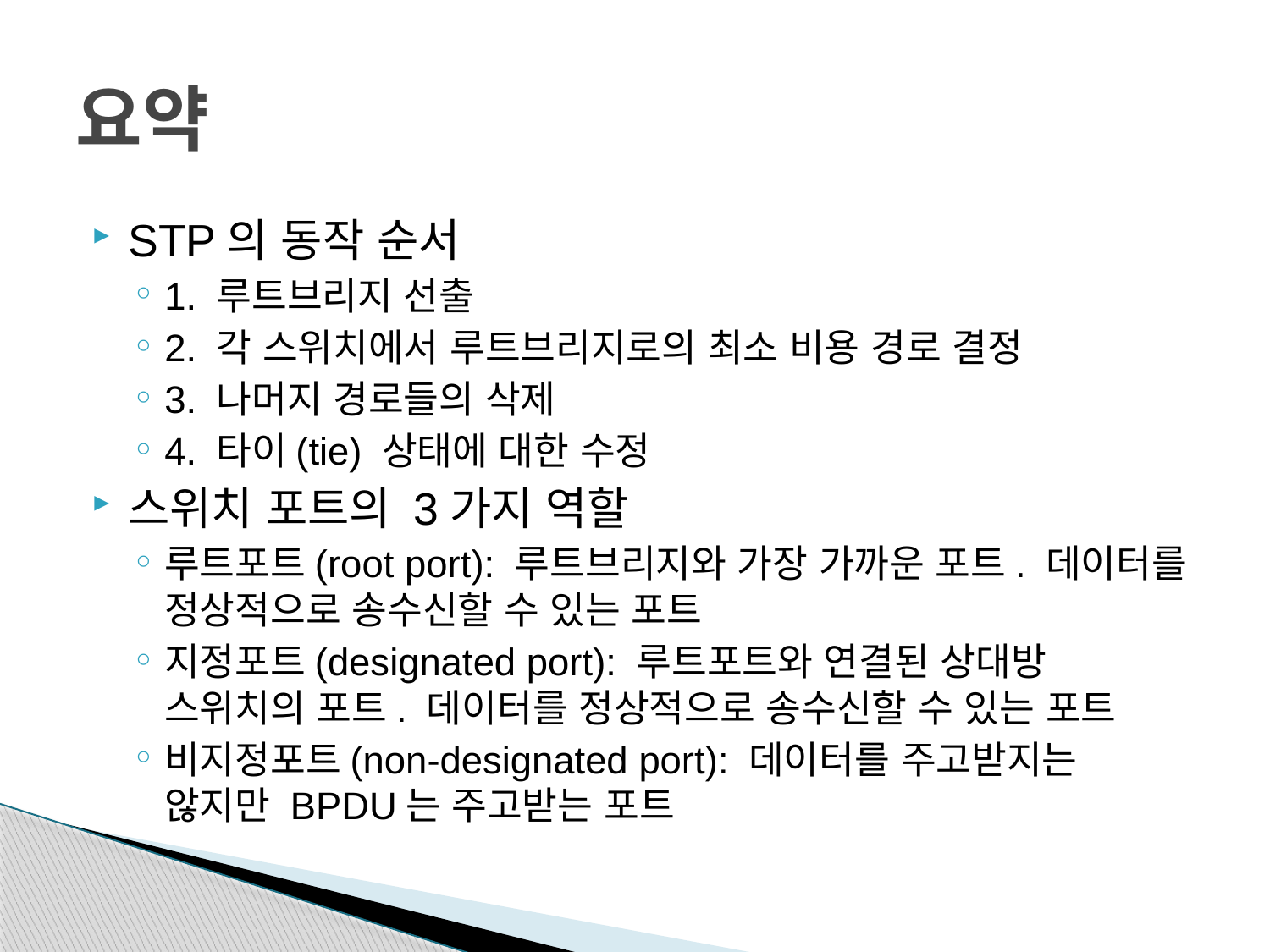

# 요약
STP의 동작 순서
1. 루트브리지 선출
2. 각 스위치에서 루트브리지로의 최소 비용 경로 결정
3. 나머지 경로들의 삭제
4. 타이(tie) 상태에 대한 수정
스위치 포트의 3가지 역할
루트포트(root port): 루트브리지와 가장 가까운 포트. 데이터를 정상적으로 송수신할 수 있는 포트
지정포트(designated port): 루트포트와 연결된 상대방 스위치의 포트. 데이터를 정상적으로 송수신할 수 있는 포트
비지정포트(non-designated port): 데이터를 주고받지는 않지만 BPDU는 주고받는 포트